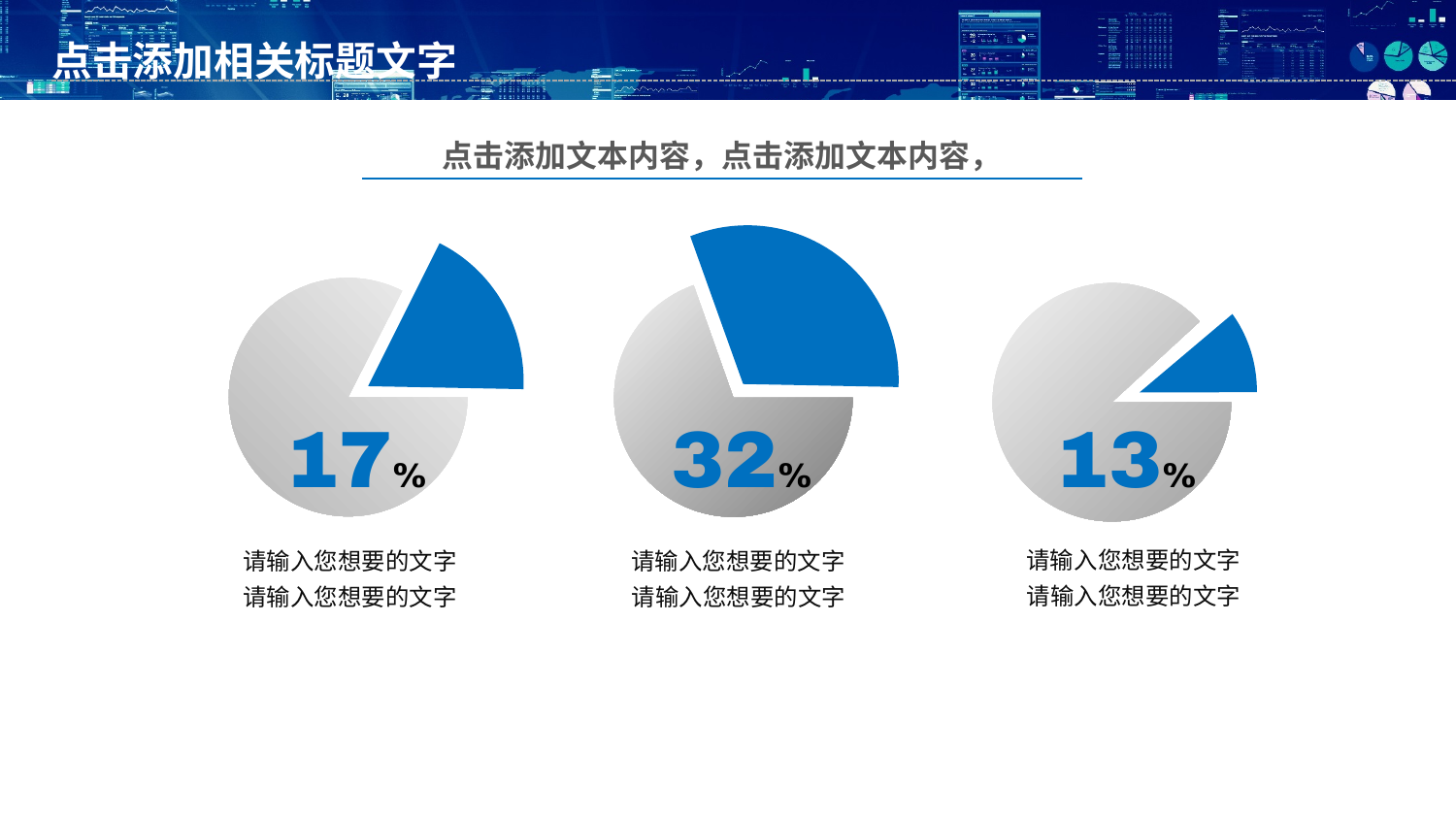

点击添加文本内容，点击添加文本内容，

17%
32%
13%
请输入您想要的文字
请输入您想要的文字
请输入您想要的文字
请输入您想要的文字
请输入您想要的文字
请输入您想要的文字